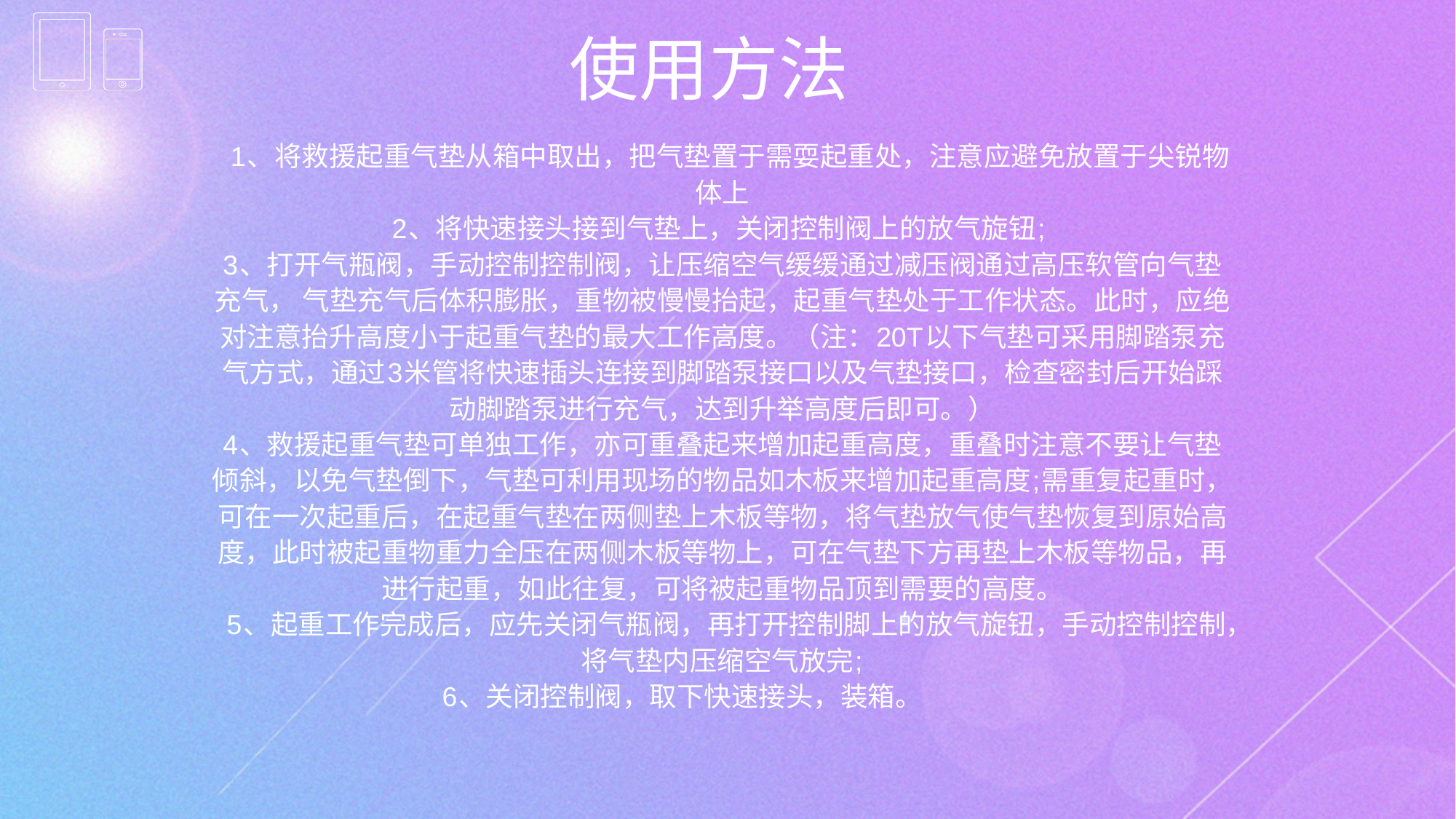

使用方法
  1、将救援起重气垫从箱中取出，把气垫置于需耍起重处，注意应避免放置于尖锐物体上
2、将快速接头接到气垫上，关闭控制阀上的放气旋钮;
3、打开气瓶阀，手动控制控制阀，让压缩空气缓缓通过减压阀通过高压软管向气垫充气， 气垫充气后体积膨胀，重物被慢慢抬起，起重气垫处于工作状态。此时，应绝对注意抬升高度小于起重气垫的最大工作高度。（注：20T以下气垫可采用脚踏泵充气方式，通过3米管将快速插头连接到脚踏泵接口以及气垫接口，检查密封后开始踩动脚踏泵进行充气，达到升举高度后即可。）
4、救援起重气垫可单独工作，亦可重叠起来增加起重高度，重叠时注意不要让气垫倾斜，以免气垫倒下，气垫可利用现场的物品如木板来增加起重高度;需重复起重时，可在一次起重后，在起重气垫在两侧垫上木板等物，将气垫放气使气垫恢复到原始高度，此时被起重物重力全压在两侧木板等物上，可在气垫下方再垫上木板等物品，再进行起重，如此往复，可将被起重物品顶到需要的高度。
 5、起重工作完成后，应先关闭气瓶阀，再打开控制脚上的放气旋钮，手动控制控制， 将气垫内压缩空气放完;
6、关闭控制阀，取下快速接头，装箱。